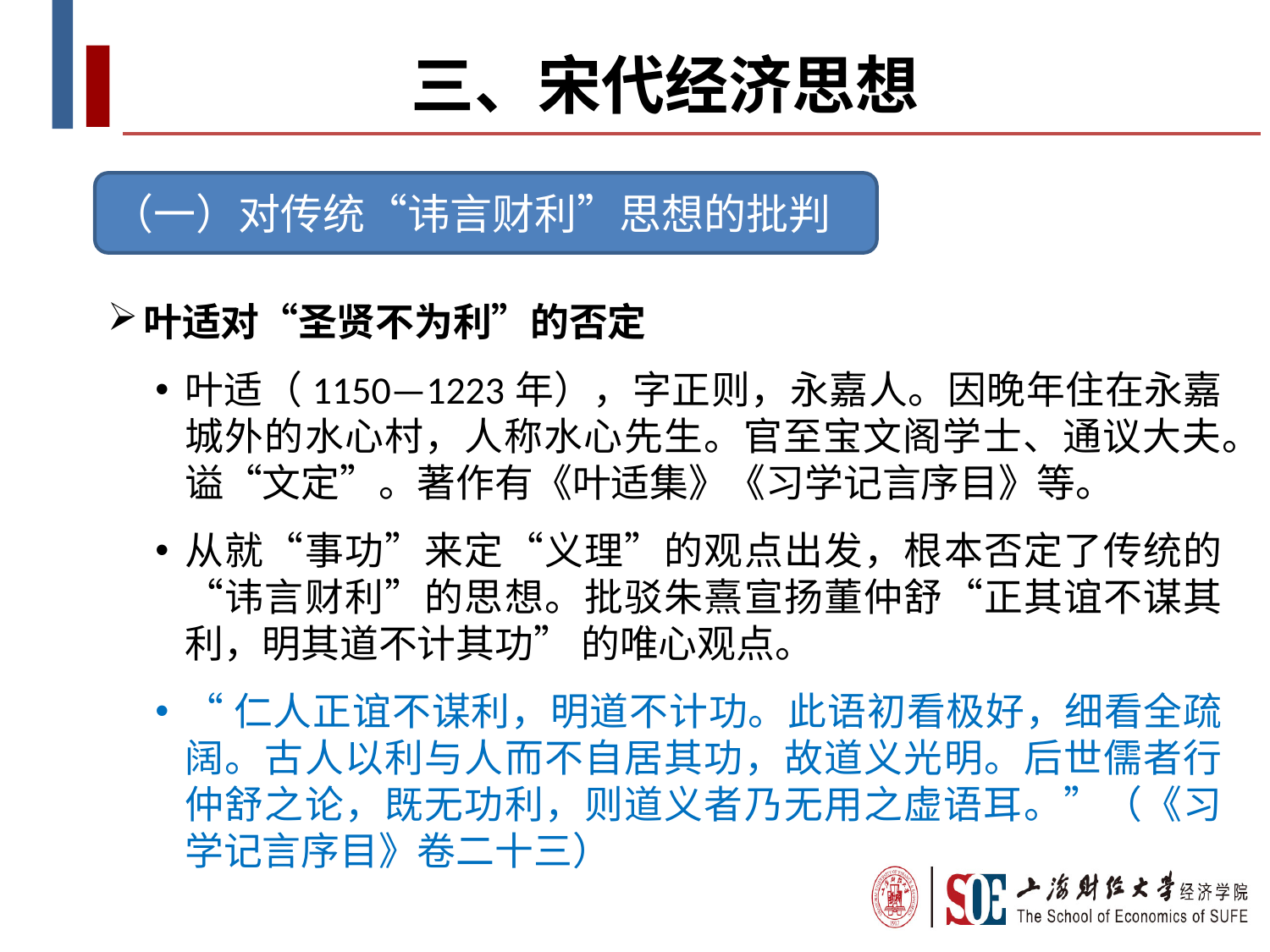

# 三、宋代经济思想
（一）对传统“讳言财利”思想的批判
叶适对“圣贤不为利”的否定
叶适（1150—1223年），字正则，永嘉人。因晚年住在永嘉城外的水心村，人称水心先生。官至宝文阁学士、通议大夫。谥“文定”。著作有《叶适集》《习学记言序目》等。
从就“事功”来定“义理”的观点出发，根本否定了传统的“讳言财利”的思想。批驳朱熹宣扬董仲舒“正其谊不谋其利，明其道不计其功” 的唯心观点。
“仁人正谊不谋利，明道不计功。此语初看极好，细看全疏阔。古人以利与人而不自居其功，故道义光明。后世儒者行仲舒之论，既无功利，则道义者乃无用之虚语耳。”（《习学记言序目》卷二十三）